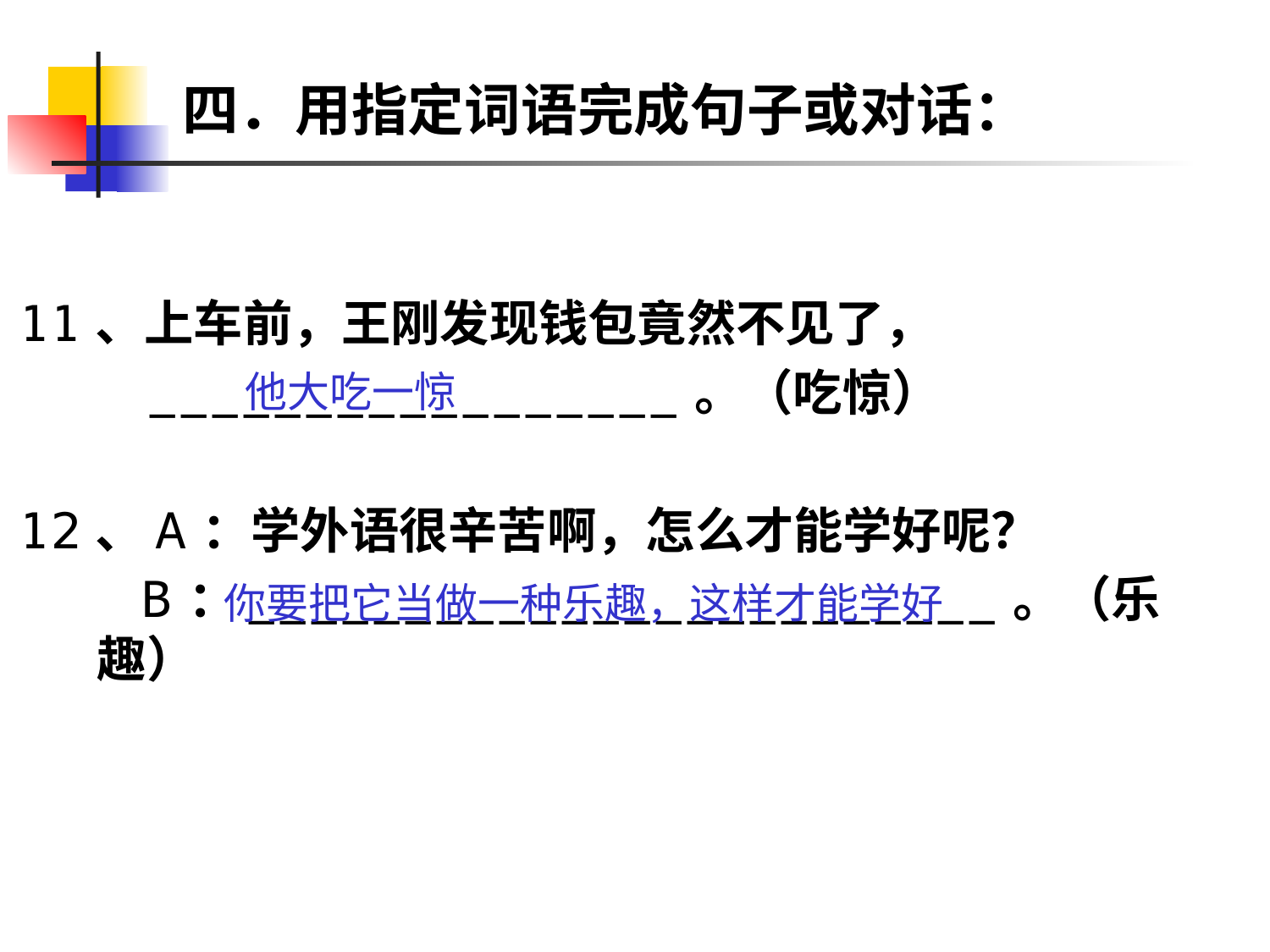

# 四．用指定词语完成句子或对话：
11、上车前，王刚发现钱包竟然不见了，
         _________________。（吃惊）

12、A：学外语很辛苦啊，怎么才能学好呢？
         B：________________________。（乐趣）
他大吃一惊
你要把它当做一种乐趣，这样才能学好